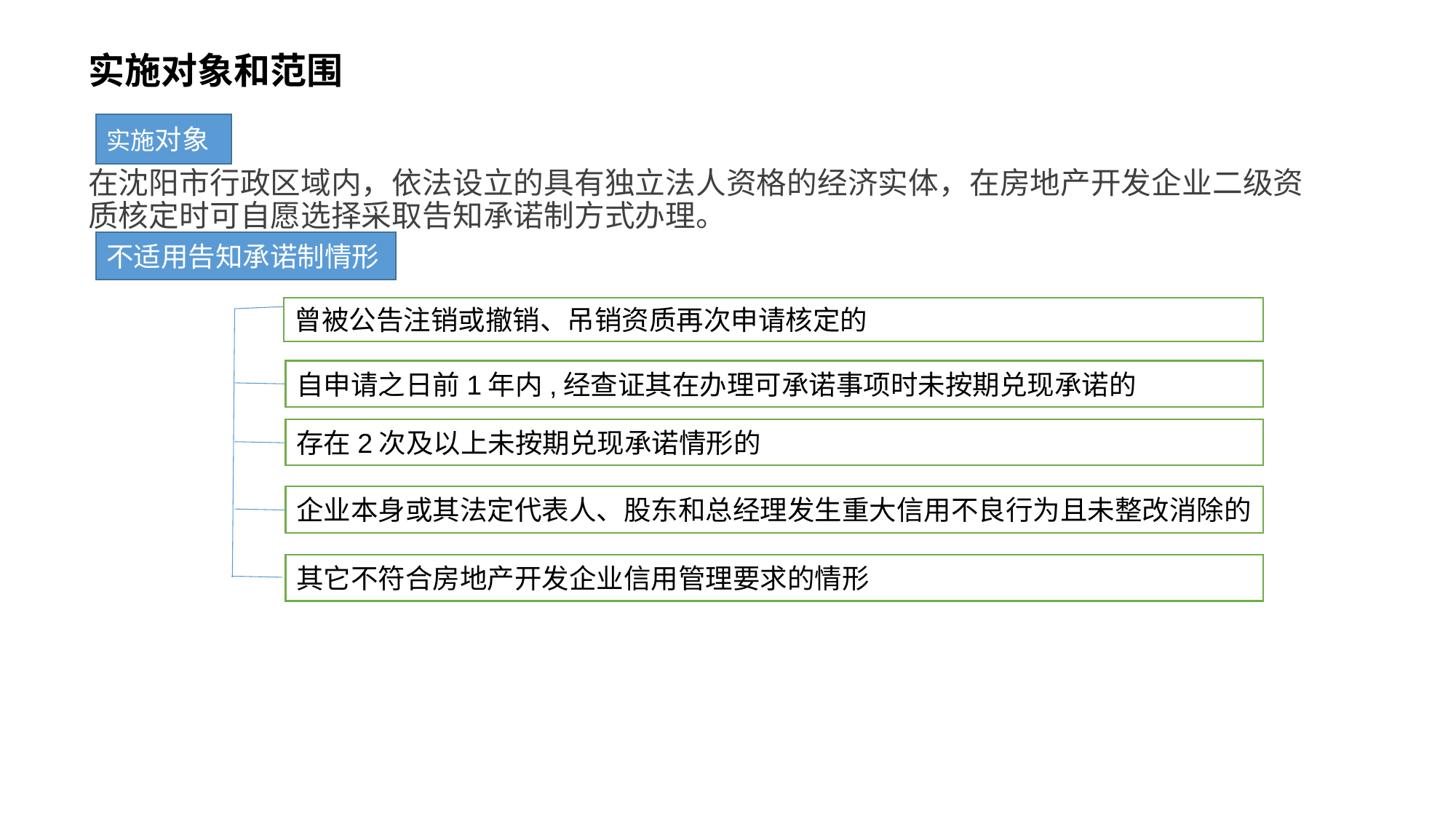

# 实施对象和范围
实施对象

在沈阳市行政区域内，依法设立的具有独立法人资格的经济实体，在房地产开发企业二级资质核定时可自愿选择采取告知承诺制方式办理。

不适用告知承诺制情形
曾被公告注销或撤销、吊销资质再次申请核定的
自申请之日前1年内,经查证其在办理可承诺事项时未按期兑现承诺的
存在2次及以上未按期兑现承诺情形的
企业本身或其法定代表人、股东和总经理发生重大信用不良行为且未整改消除的
其它不符合房地产开发企业信用管理要求的情形